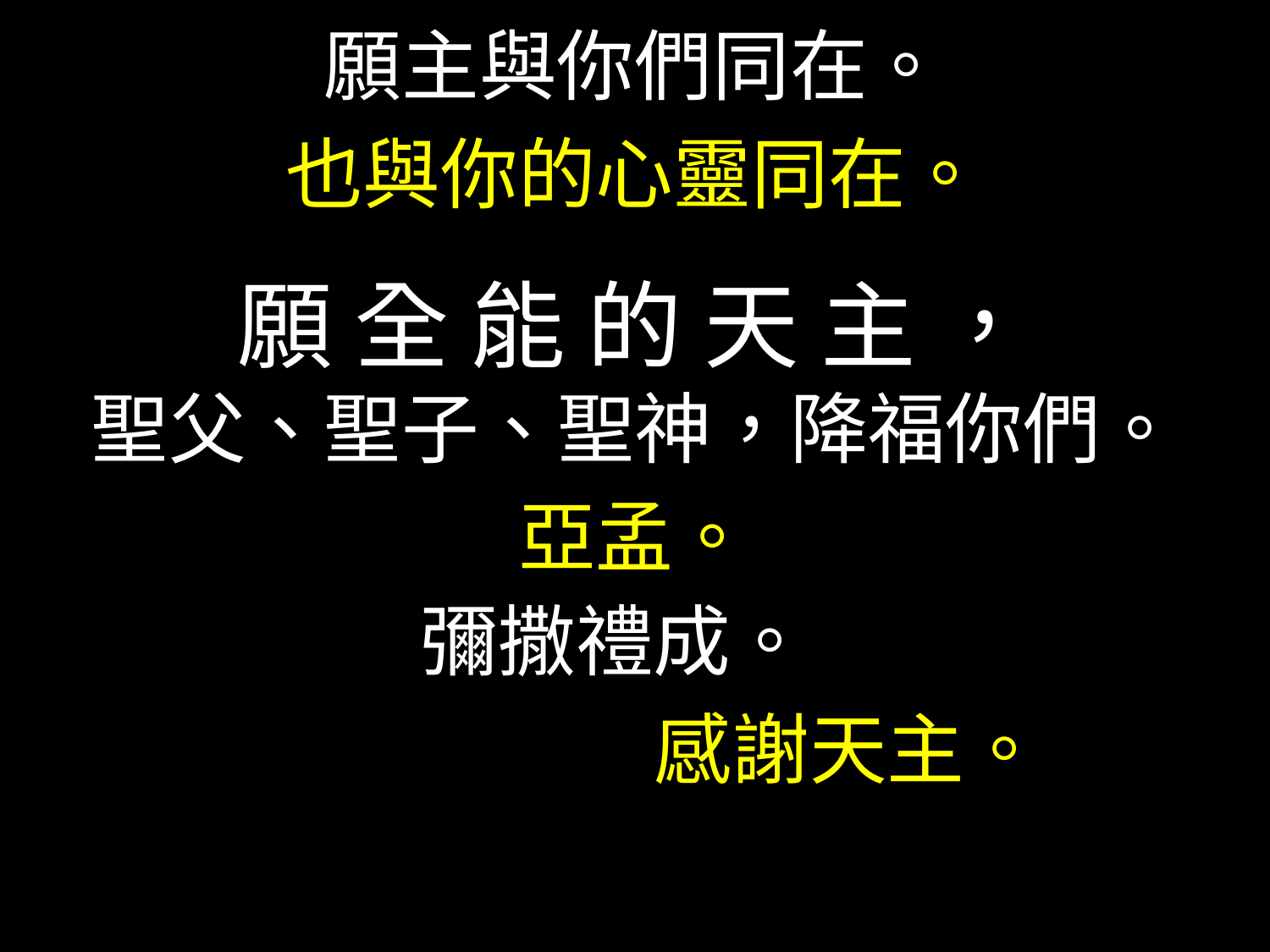

願主與你們同在。
也與你的心靈同在。
願 全 能 的 天 主 ，
聖父、聖子、聖神，降福你們。
亞孟。
          彌撒禮成。
                感謝天主。